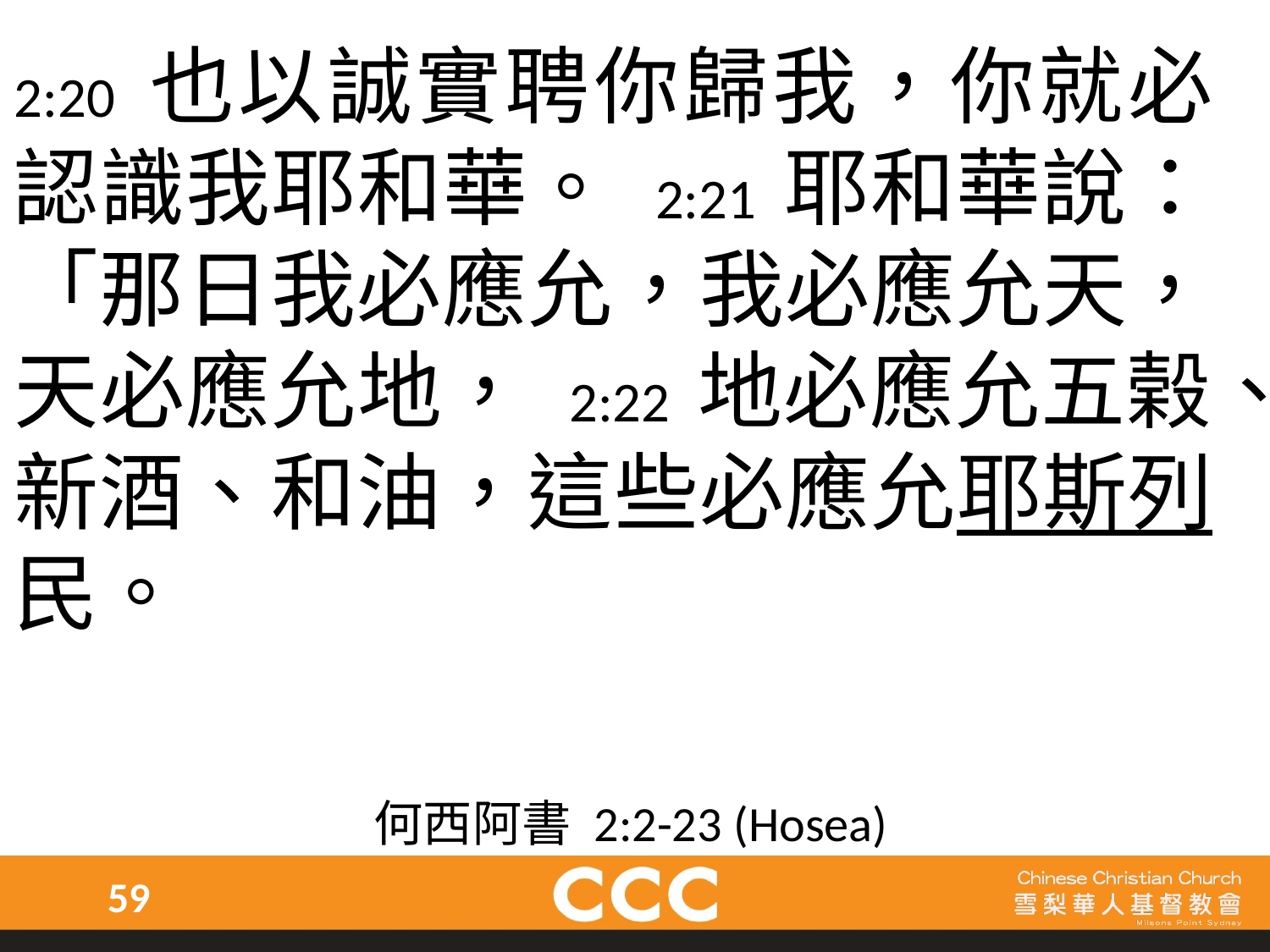

2:20 也以誠實聘你歸我，你就必認識我耶和華。 2:21 耶和華說：「那日我必應允，我必應允天，天必應允地， 2:22 地必應允五榖、新酒、和油，這些必應允耶斯列民。
何西阿書 2:2-23 (Hosea)
59